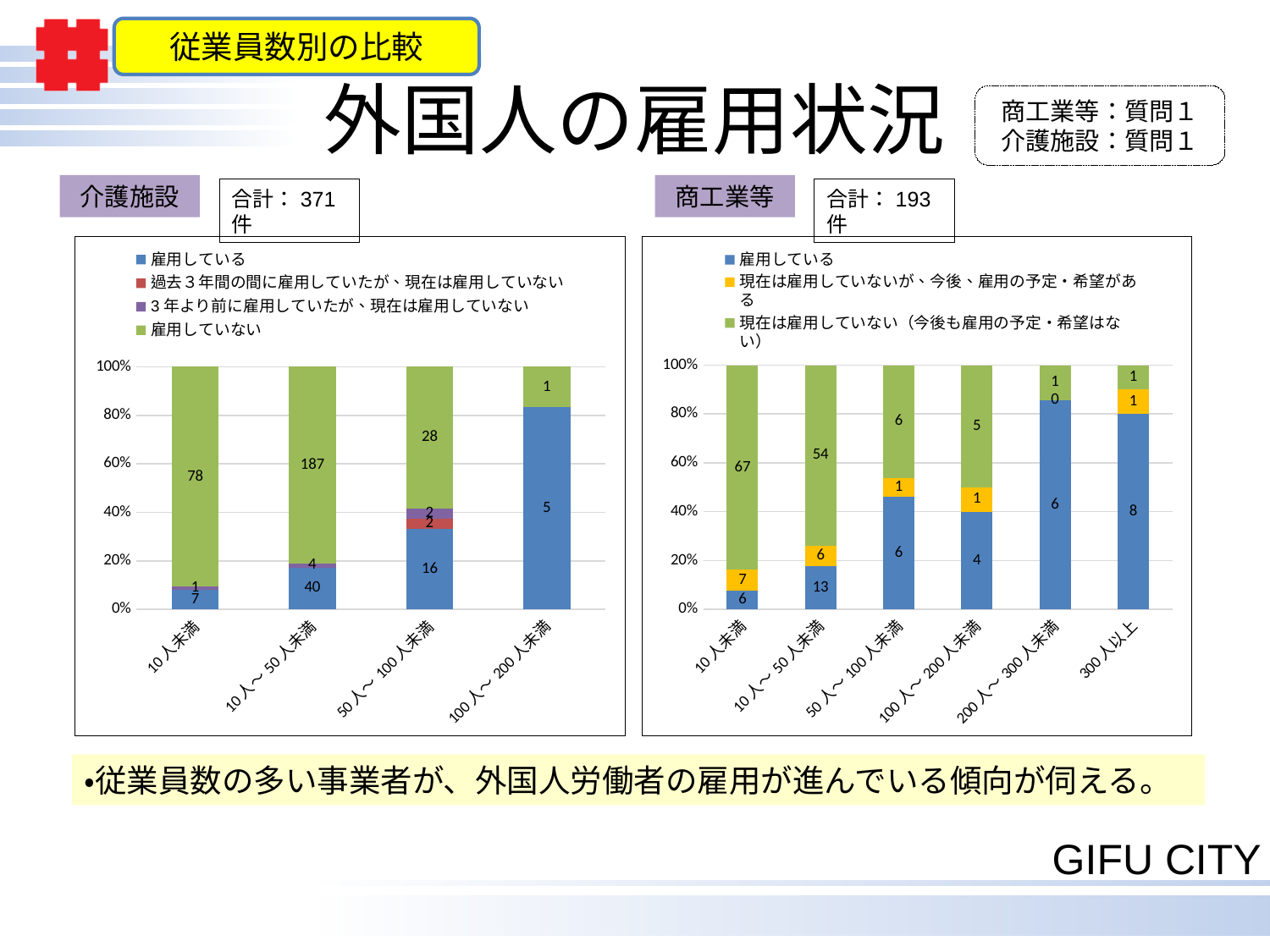

従業員数別の比較
# 外国人の雇用状況
商工業等：質問１
介護施設：質問１
介護施設
商工業等
合計：371件
合計：193件

### Chart

| Category | 雇用している | 過去３年間の間に雇用していたが、現在は雇用していない | 3年より前に雇用していたが、現在は雇用していない | 雇用していない |
|---|---|---|---|---|
| 10人未満 | 7.0 | 0.0 | 1.0 | 78.0 |
| 10人～50人未満 | 40.0 | 0.0 | 4.0 | 187.0 |
| 50人～100人未満 | 16.0 | 2.0 | 2.0 | 28.0 |
| 100人～200人未満 | 5.0 | 0.0 | 0.0 | 1.0 |

### Chart

| Category | 雇用している | 現在は雇用していないが、今後、雇用の予定・希望がある | 現在は雇用していない（今後も雇用の予定・希望はない） |
|---|---|---|---|
| 10人未満 | 6.0 | 7.0 | 67.0 |
| 10人～50人未満 | 13.0 | 6.0 | 54.0 |
| 50人～100人未満 | 6.0 | 1.0 | 6.0 |
| 100人～200人未満 | 4.0 | 1.0 | 5.0 |
| 200人～300人未満 | 6.0 | 0.0 | 1.0 |
| 300人以上 | 8.0 | 1.0 | 1.0 |
・従業員数の多い事業者が、外国人労働者の雇用が進んでいる傾向が伺える。
5